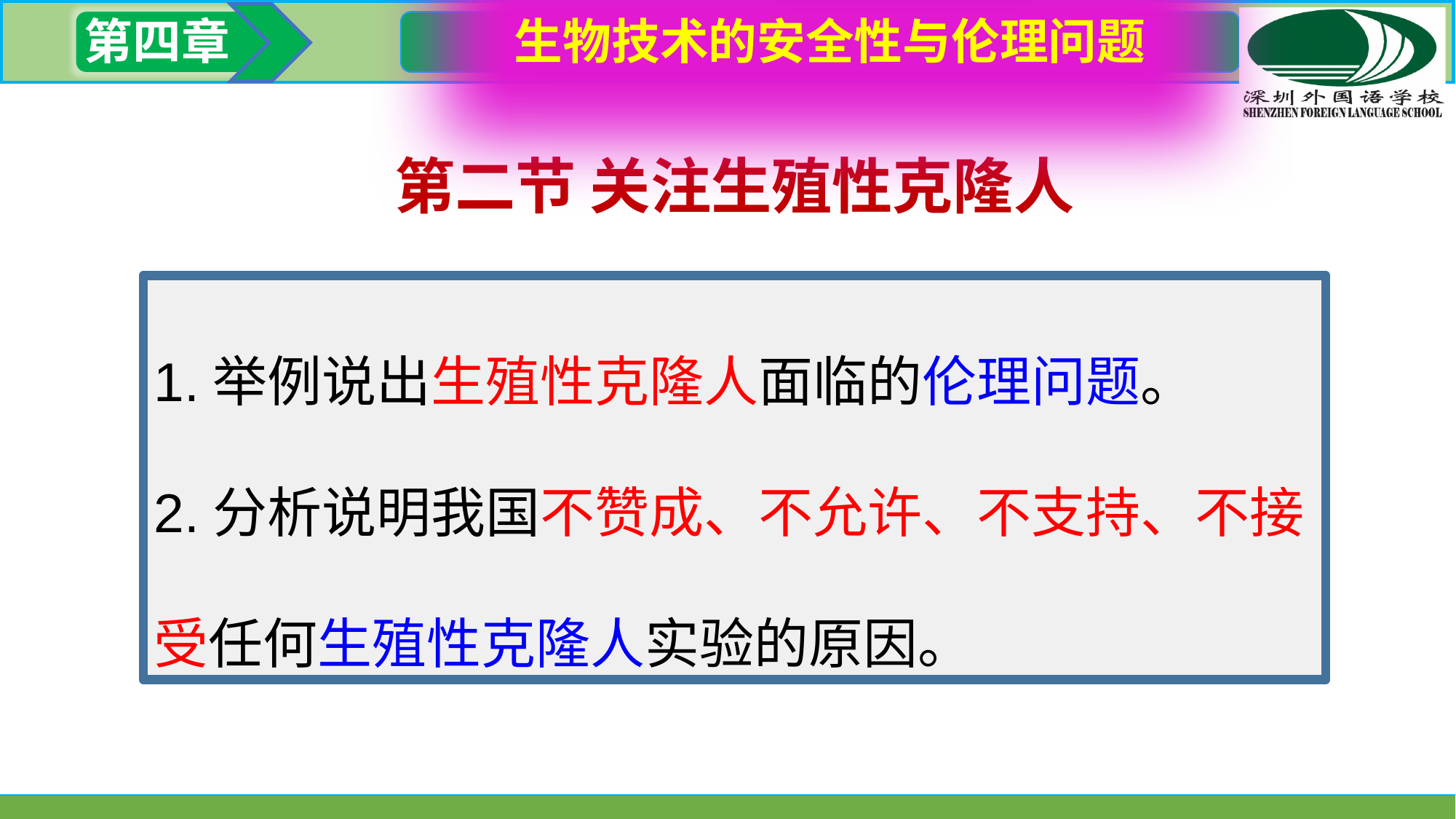

第四章
生物技术的安全性与伦理问题
第二节 关注生殖性克隆人
1.举例说出生殖性克隆人面临的伦理问题。
2.分析说明我国不赞成、不允许、不支持、不接受任何生殖性克隆人实验的原因。